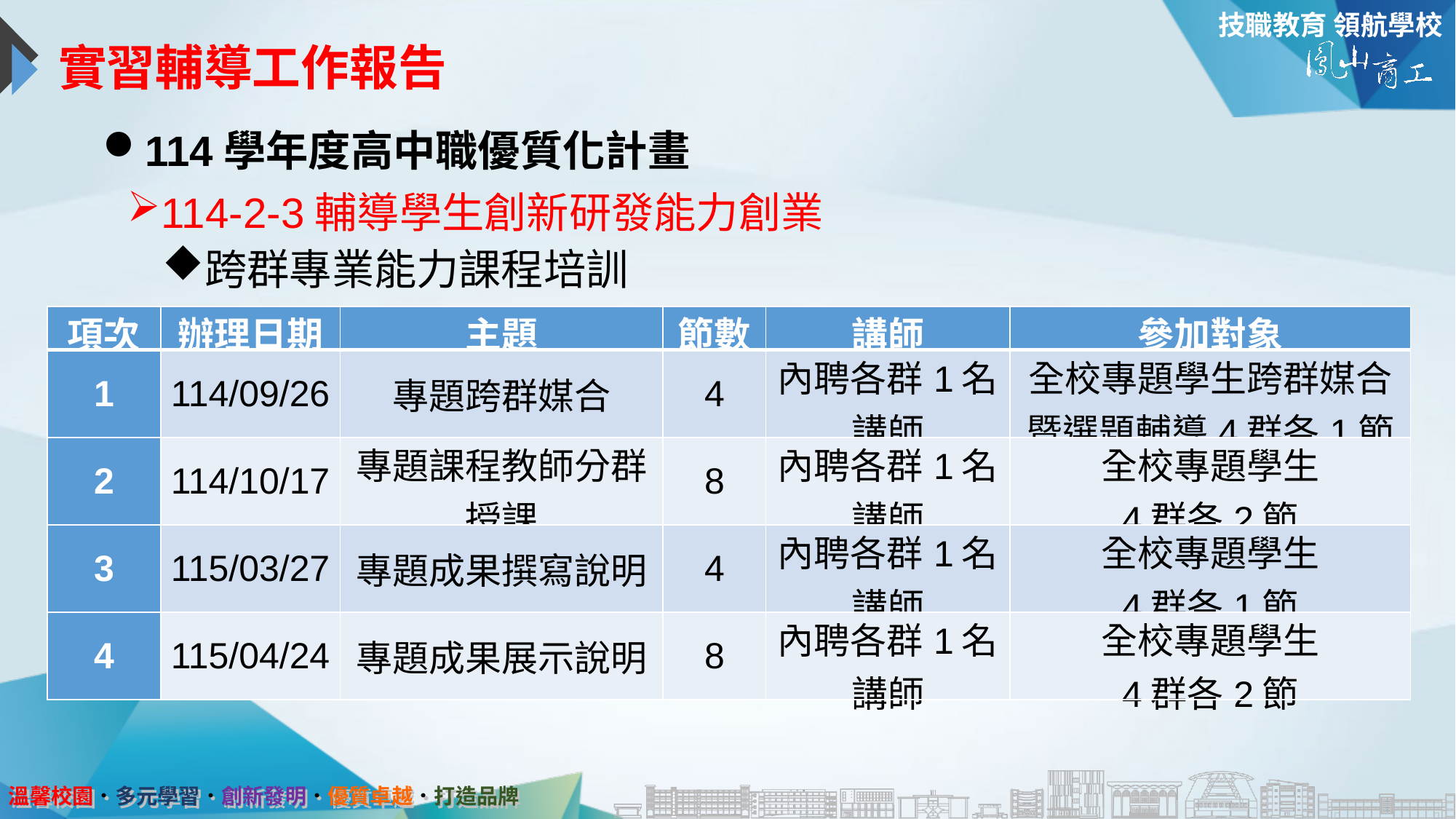

# 實習輔導工作報告
114學年度高中職優質化計畫
114-2-3輔導學生創新研發能力創業
跨群專業能力課程培訓
| 項次 | 辦理日期 | 主題 | 節數 | 講師 | 參加對象 |
| --- | --- | --- | --- | --- | --- |
| 1 | 114/09/26 | 專題跨群媒合 | 4 | 內聘各群1名講師 | 全校專題學生跨群媒合暨選題輔導4群各1節 |
| 2 | 114/10/17 | 專題課程教師分群授課 | 8 | 內聘各群1名講師 | 全校專題學生 4群各2節 |
| 3 | 115/03/27 | 專題成果撰寫說明 | 4 | 內聘各群1名講師 | 全校專題學生 4群各1節 |
| 4 | 115/04/24 | 專題成果展示說明 | 8 | 內聘各群1名講師 | 全校專題學生 4群各2節 |